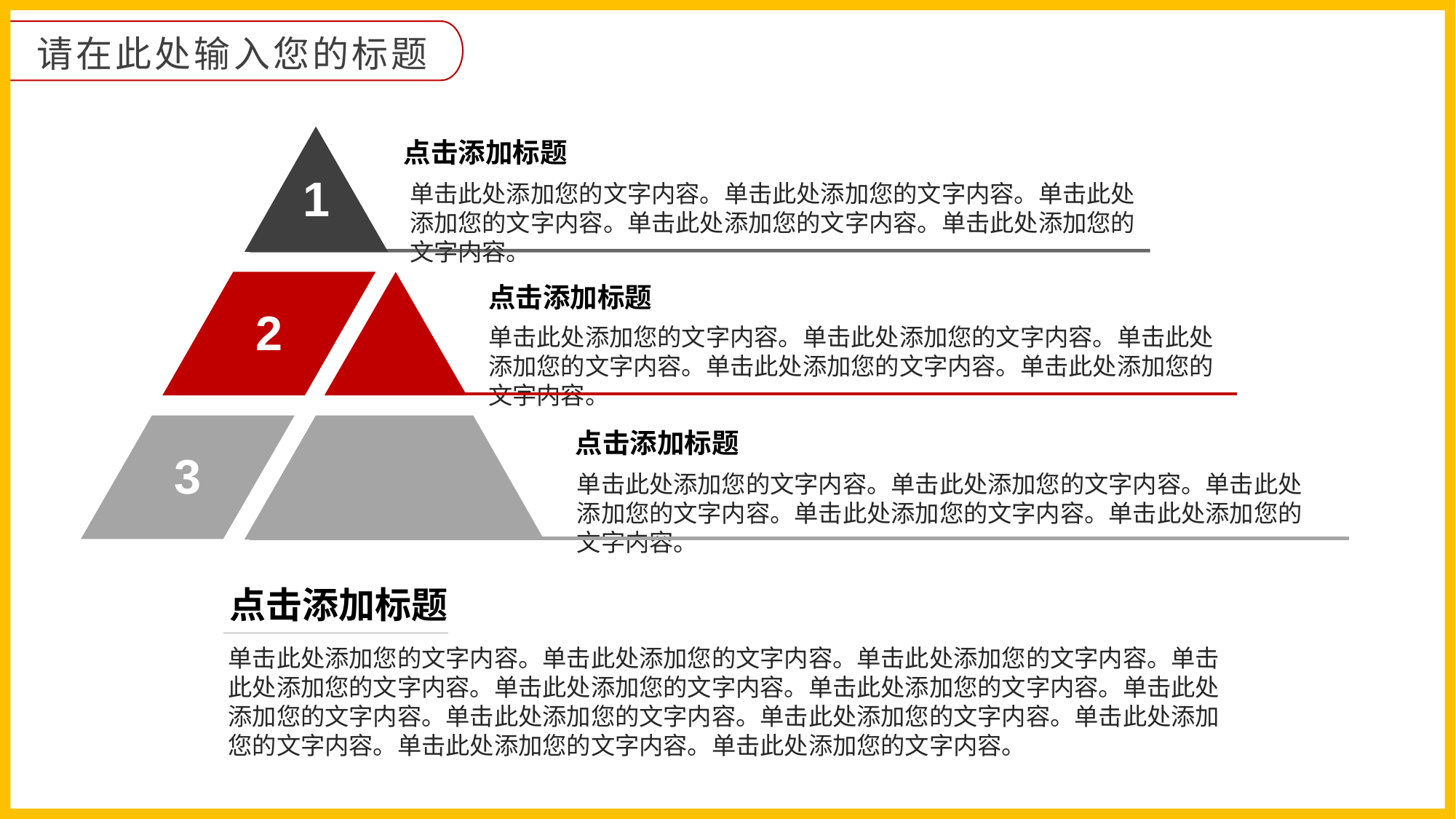

请在此处输入您的标题

1
点击添加标题
单击此处添加您的文字内容。单击此处添加您的文字内容。单击此处添加您的文字内容。单击此处添加您的文字内容。单击此处添加您的文字内容。
2

点击添加标题
单击此处添加您的文字内容。单击此处添加您的文字内容。单击此处添加您的文字内容。单击此处添加您的文字内容。单击此处添加您的文字内容。
3

点击添加标题
单击此处添加您的文字内容。单击此处添加您的文字内容。单击此处添加您的文字内容。单击此处添加您的文字内容。单击此处添加您的文字内容。
点击添加标题
单击此处添加您的文字内容。单击此处添加您的文字内容。单击此处添加您的文字内容。单击此处添加您的文字内容。单击此处添加您的文字内容。单击此处添加您的文字内容。单击此处添加您的文字内容。单击此处添加您的文字内容。单击此处添加您的文字内容。单击此处添加您的文字内容。单击此处添加您的文字内容。单击此处添加您的文字内容。